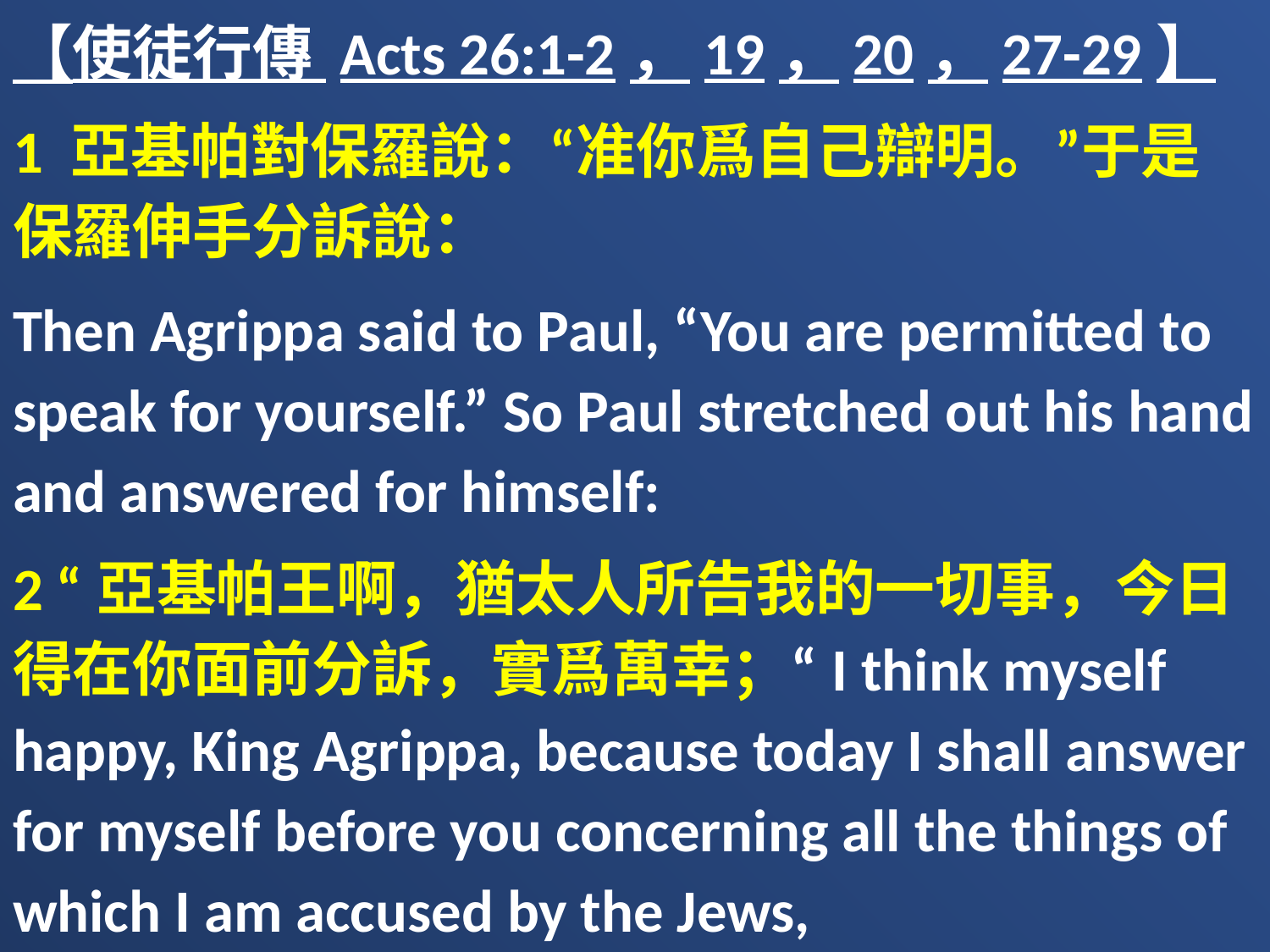

【使徒行傳 Acts 26:1-2，19，20，27-29】
1 亞基帕對保羅說：“准你爲自己辯明。”于是保羅伸手分訴說：
Then Agrippa said to Paul, “You are permitted to speak for yourself.” So Paul stretched out his hand and answered for himself:
2 “亞基帕王啊，猶太人所告我的一切事，今日得在你面前分訴，實爲萬幸；“I think myself happy, King Agrippa, because today I shall answer for myself before you concerning all the things of which I am accused by the Jews,